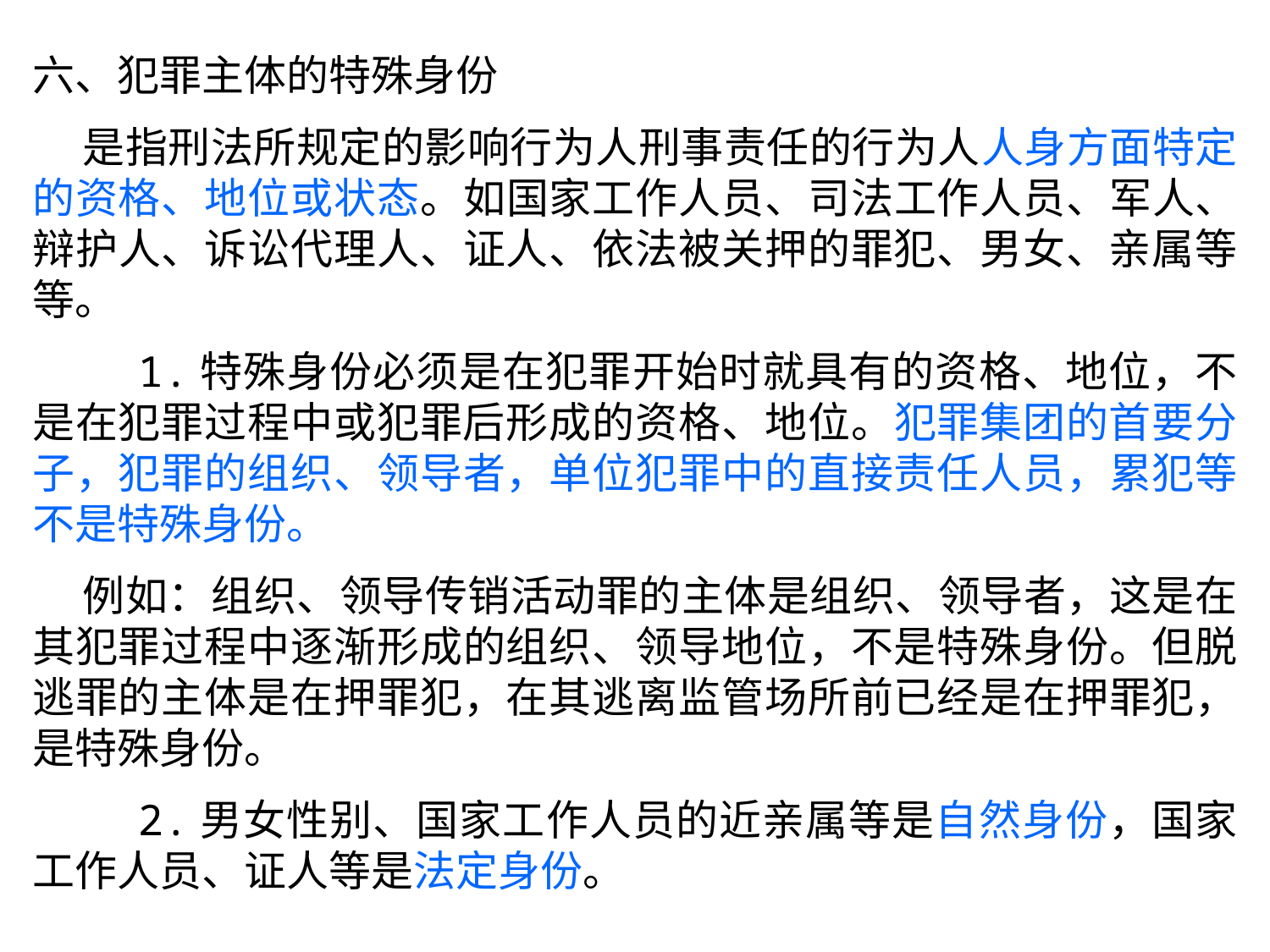

六、犯罪主体的特殊身份

    是指刑法所规定的影响行为人刑事责任的行为人人身方面特定的资格、地位或状态。如国家工作人员、司法工作人员、军人、辩护人、诉讼代理人、证人、依法被关押的罪犯、男女、亲属等等。

    1.特殊身份必须是在犯罪开始时就具有的资格、地位，不是在犯罪过程中或犯罪后形成的资格、地位。犯罪集团的首要分子，犯罪的组织、领导者，单位犯罪中的直接责任人员，累犯等不是特殊身份。

    例如：组织、领导传销活动罪的主体是组织、领导者，这是在其犯罪过程中逐渐形成的组织、领导地位，不是特殊身份。但脱逃罪的主体是在押罪犯，在其逃离监管场所前已经是在押罪犯，是特殊身份。

    2.男女性别、国家工作人员的近亲属等是自然身份，国家工作人员、证人等是法定身份。